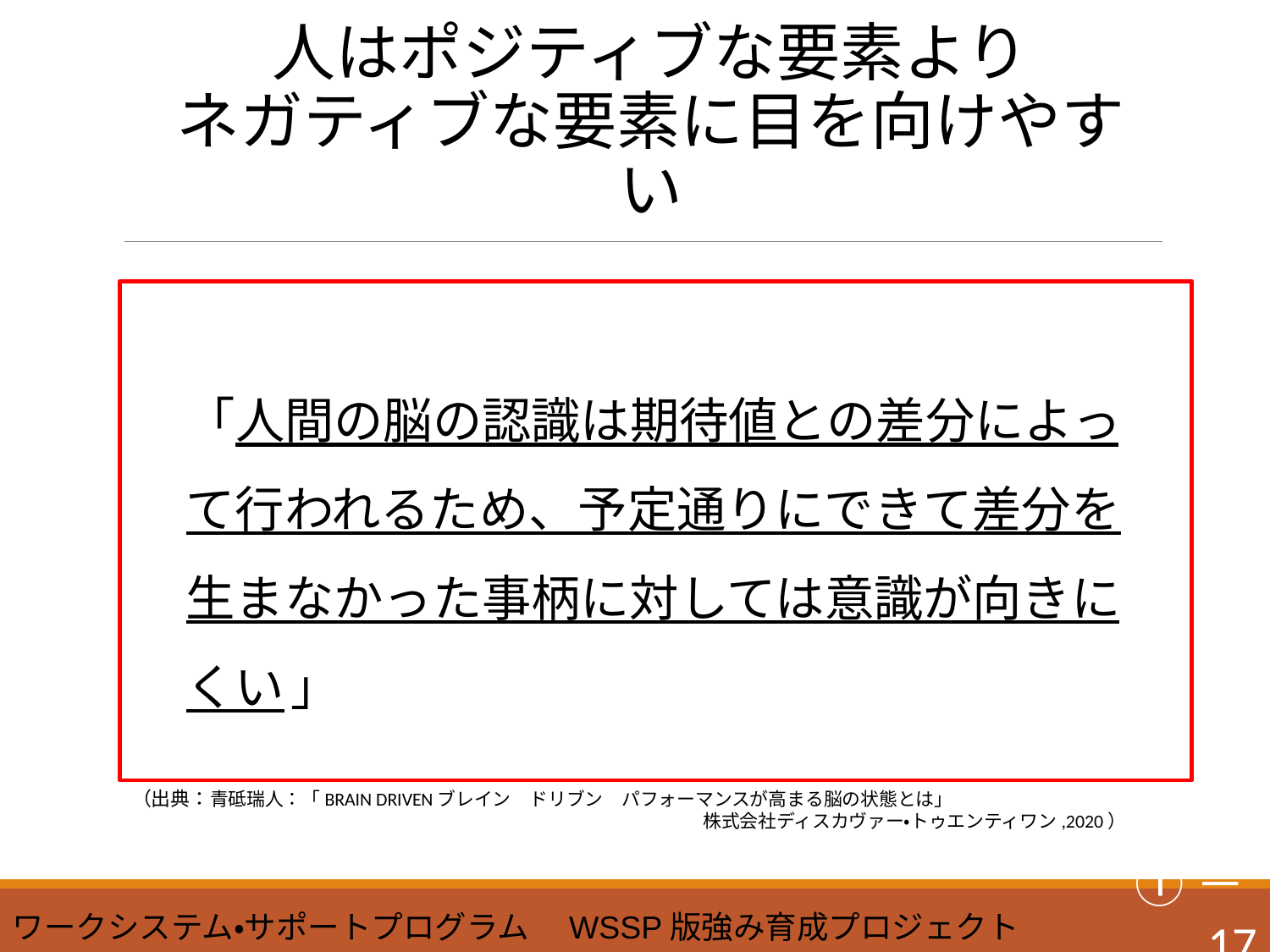

人はポジティブな要素より
ネガティブな要素に目を向けやすい

「人間の脳の認識は期待値との差分によって行われるため、予定通りにできて差分を生まなかった事柄に対しては意識が向きにくい 」
（出典：青砥瑞人：「BRAIN DRIVENブレイン　ドリブン　パフォーマンスが高まる脳の状態とは」
　　　　　　　　　　　　　　　　　　　　　　　　　　　　　　　株式会社ディスカヴァー・トゥエンティワン,2020）
①－17
ワークシステム・サポートプログラム　WSSP版強み育成プロジェクト